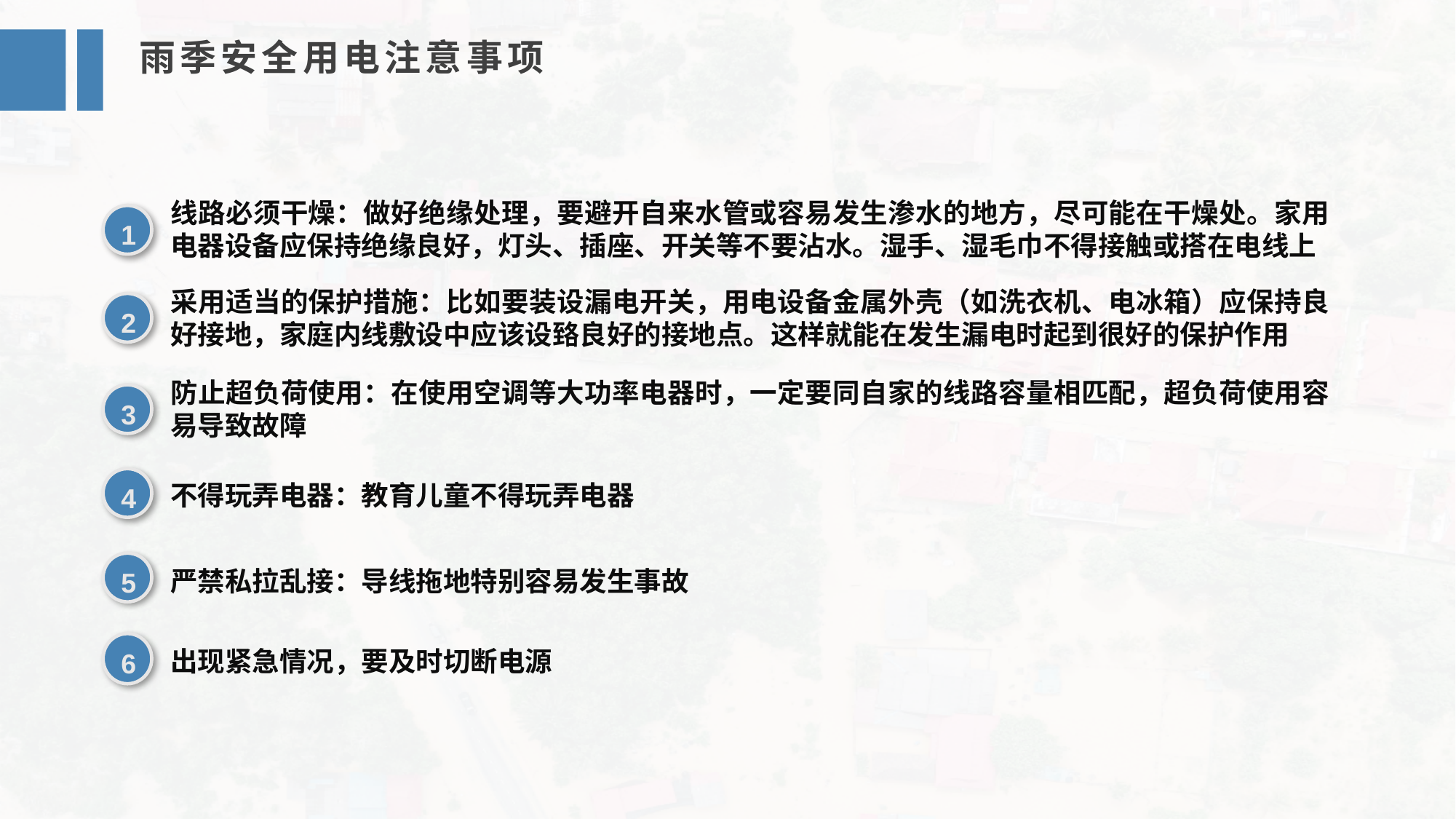

雨季安全用电注意事项
线路必须干燥：做好绝缘处理，要避开自来水管或容易发生渗水的地方，尽可能在干燥处。家用电器设备应保持绝缘良好，灯头、插座、开关等不要沾水。湿手、湿毛巾不得接触或搭在电线上
1
采用适当的保护措施：比如要装设漏电开关，用电设备金属外壳（如洗衣机、电冰箱）应保持良好接地，家庭内线敷设中应该设臵良好的接地点。这样就能在发生漏电时起到很好的保护作用
2
防止超负荷使用：在使用空调等大功率电器时，一定要同自家的线路容量相匹配，超负荷使用容易导致故障
3
4
不得玩弄电器：教育儿童不得玩弄电器
5
严禁私拉乱接：导线拖地特别容易发生事故
6
出现紧急情况，要及时切断电源